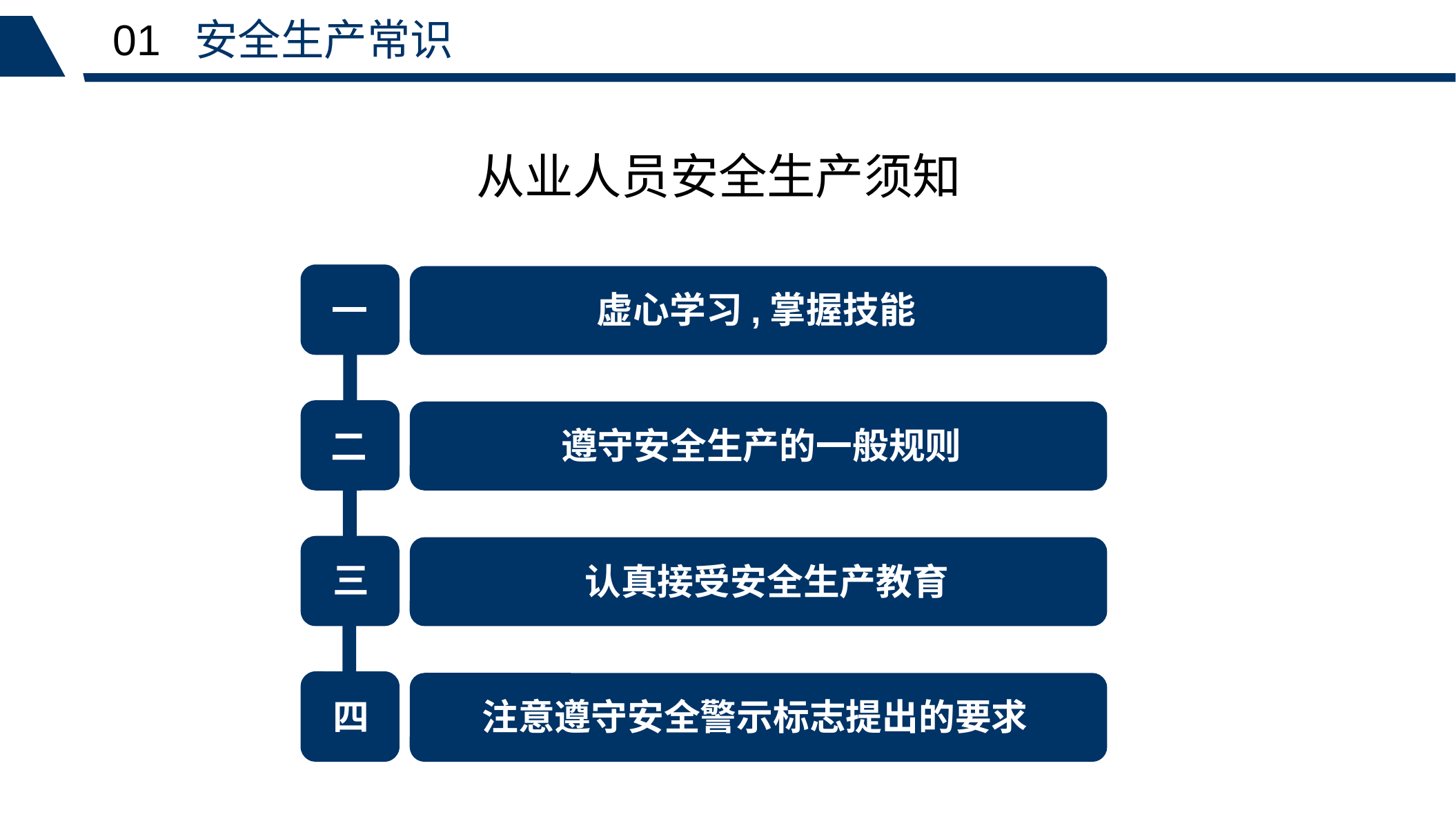

01  安全生产常识

从业人员安全生产须知

虚心学习,掌握技能
一

遵守安全生产的一般规则
二

三
认真接受安全生产教育

四
注意遵守安全警示标志提出的要求